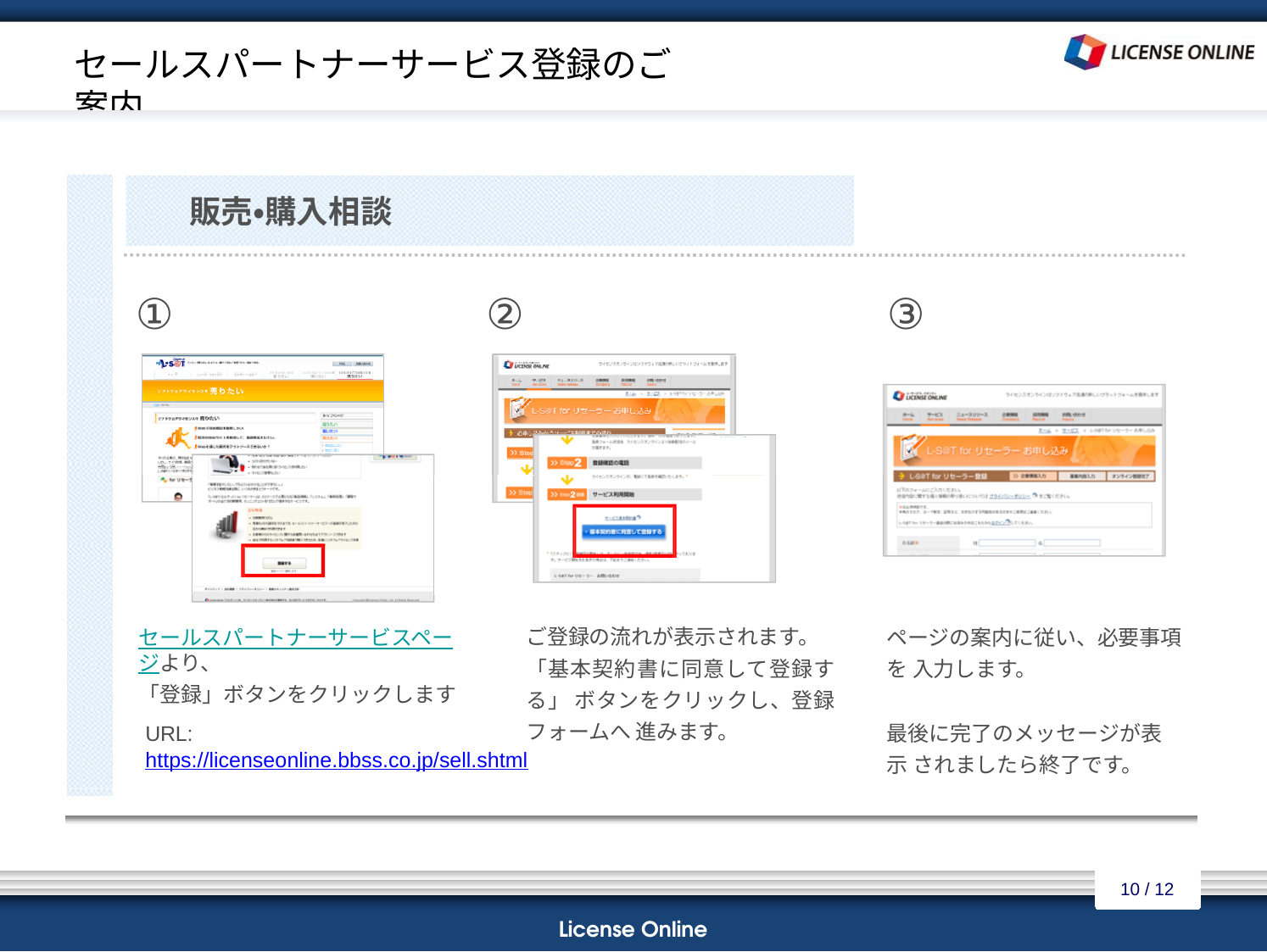

セールスパートナーサービス登録のご案内

　　販売・購入相談

①
②
③

ご登録の流れが表示されます。
「基本契約書に同意して登録する」 ボタンをクリックし、登録フォームへ 進みます。
セールスパートナーサービスページより、
「登録」ボタンをクリックします
ページの案内に従い、必要事項を 入力します。
最後に完了のメッセージが表示 されましたら終了です。
URL:
https://licenseonline.bbss.co.jp/sell.shtml

10 / 12
License Online